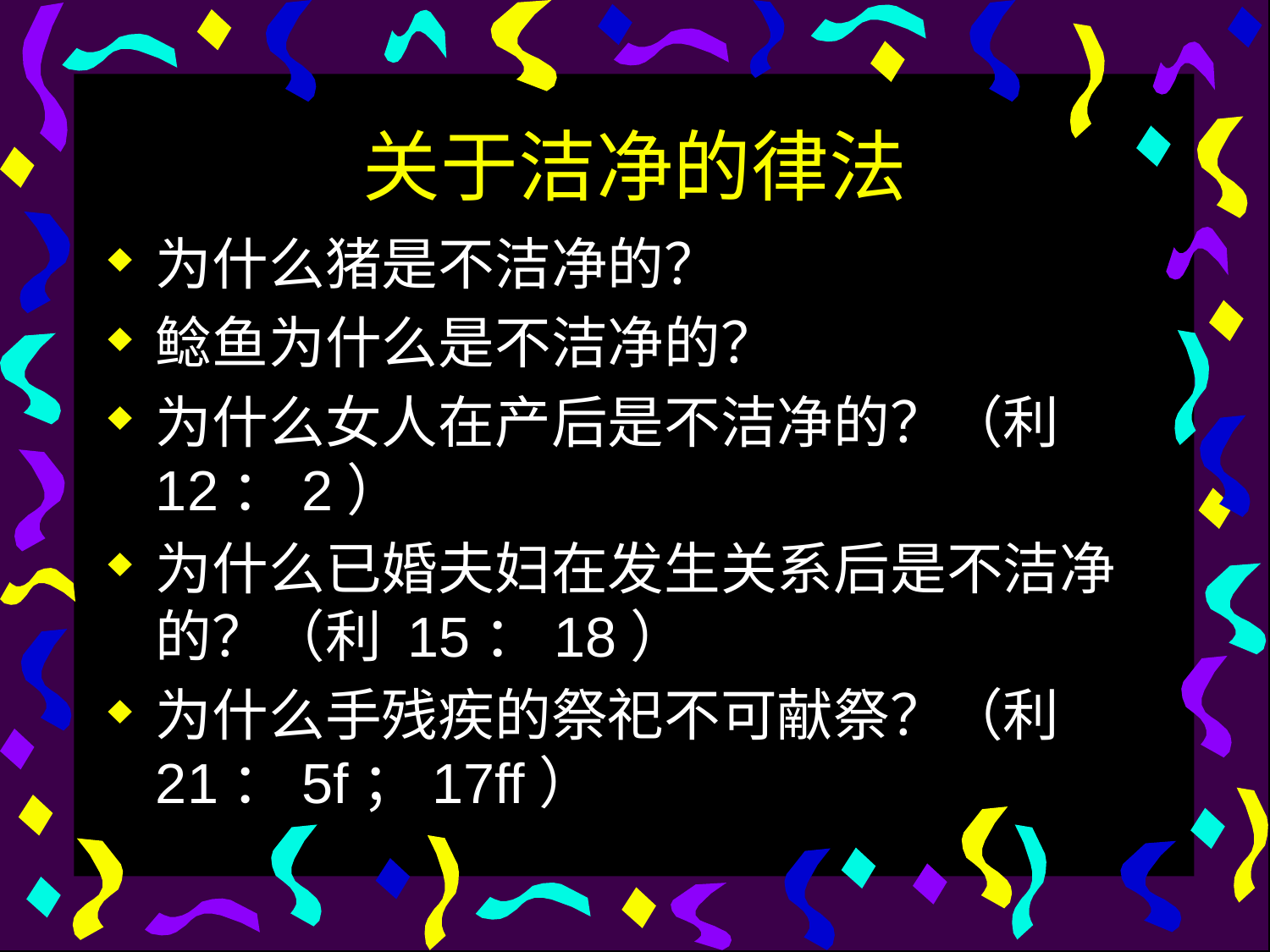

# 关于洁净的律法
为什么猪是不洁净的？
鲶鱼为什么是不洁净的？
为什么女人在产后是不洁净的？（利12：2）
为什么已婚夫妇在发生关系后是不洁净的？（利 15：18）
为什么手残疾的祭祀不可献祭？（利 21：5f；17ff）